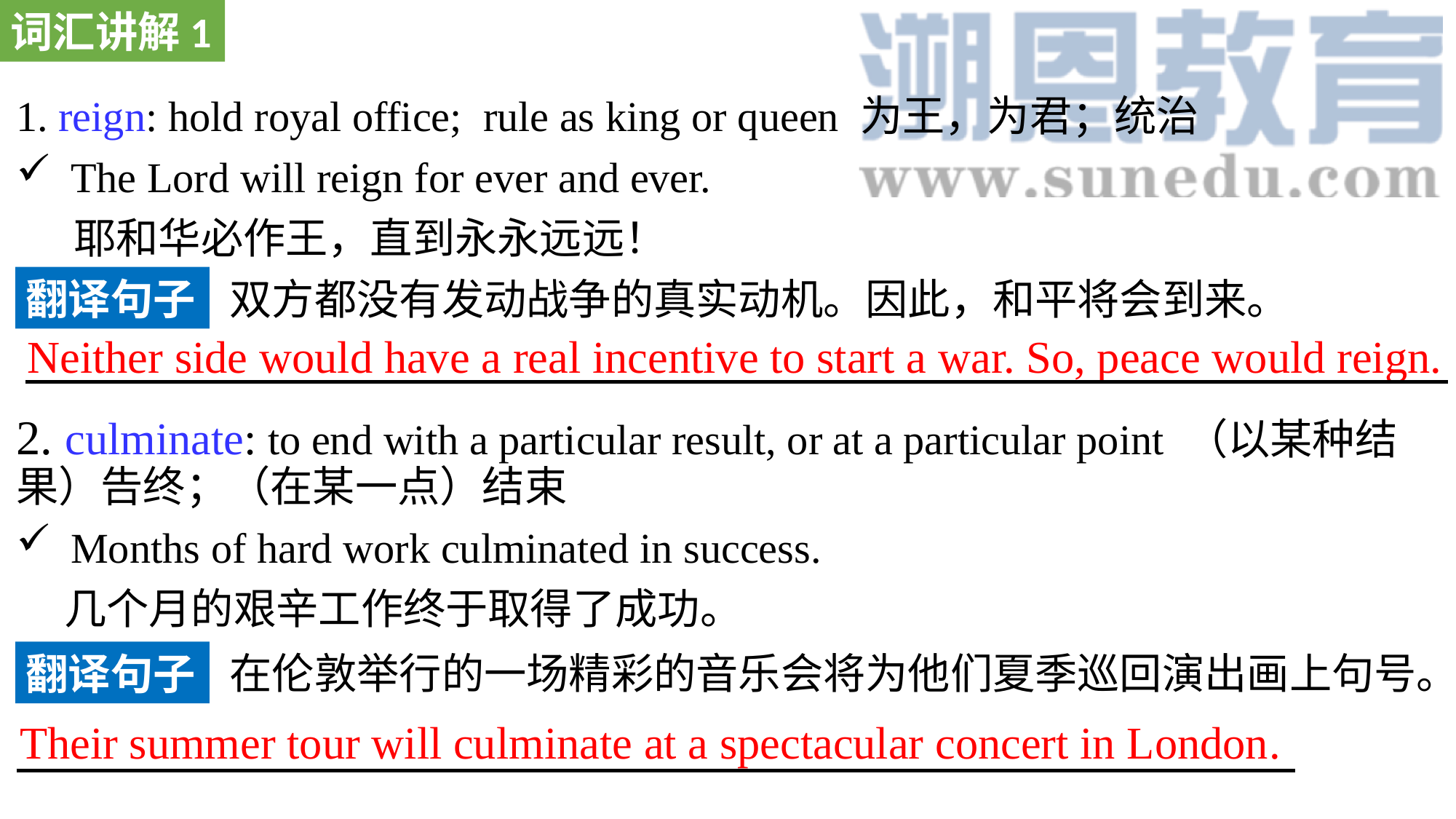

词汇讲解1
1. reign: hold royal office;  rule as king or queen 为王，为君；统治
The Lord will reign for ever and ever.
     耶和华必作王，直到永永远远！

2. culminate: to end with a particular result, or at a particular point （以某种结果）告终；（在某一点）结束
Months of hard work culminated in success.
    几个月的艰辛工作终于取得了成功。
双方都没有发动战争的真实动机。因此，和平将会到来。
翻译句子
Neither side would have a real incentive to start a war. So, peace would reign.
在伦敦举行的一场精彩的音乐会将为他们夏季巡回演出画上句号。
翻译句子
Their summer tour will culminate at a spectacular concert in London.